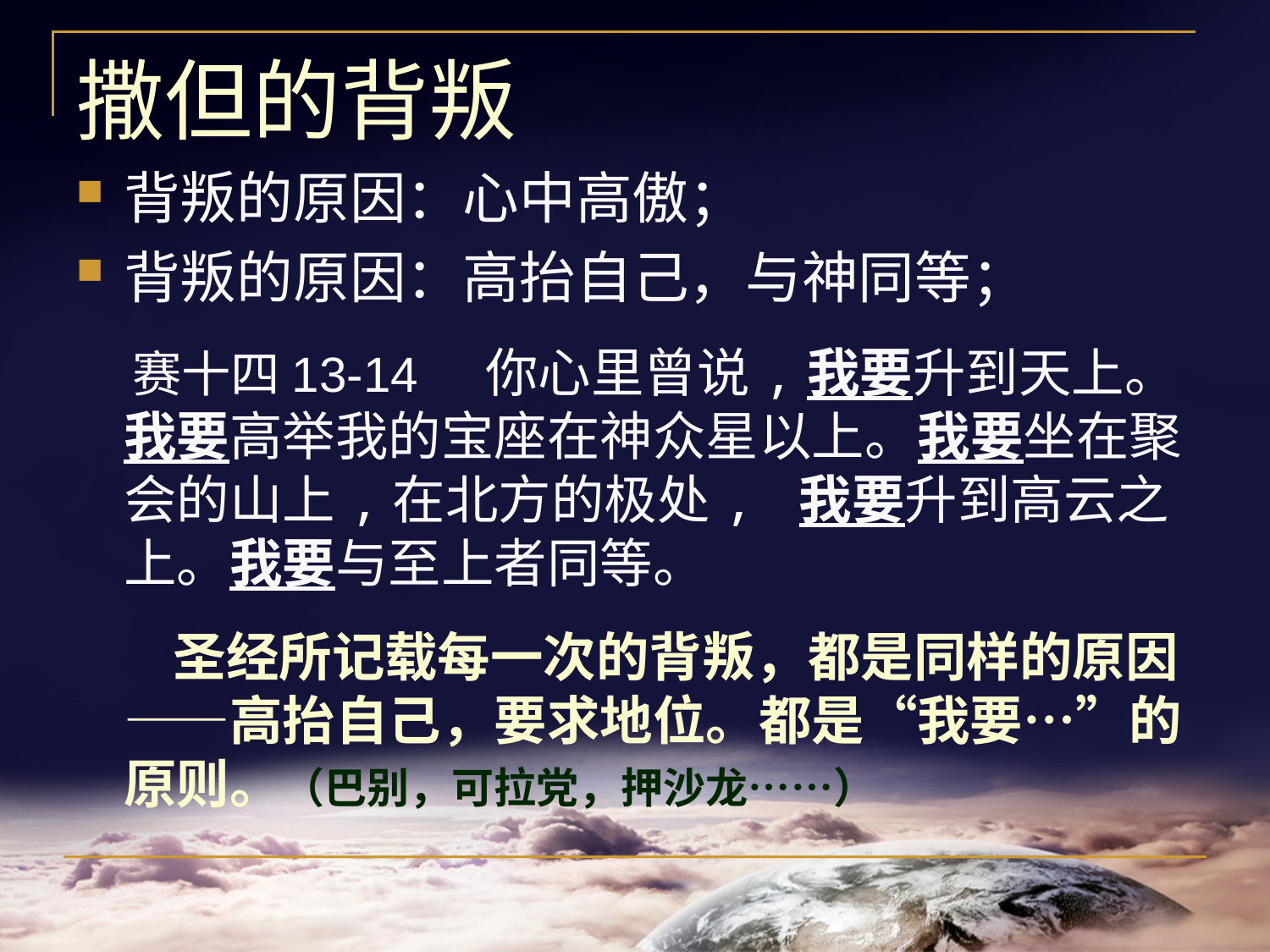

# 撒但的背叛
背叛的原因：心中高傲；
背叛的原因：高抬自己，与神同等；

    赛十四13-14    你心里曾说,我要升到天上。我要高举我的宝座在神众星以上。我要坐在聚会的山上,在北方的极处, 我要升到高云之上。我要与至上者同等。

       圣经所记载每一次的背叛，都是同样的原因——高抬自己，要求地位。都是“我要…”的原则。（巴别，可拉党，押沙龙……）